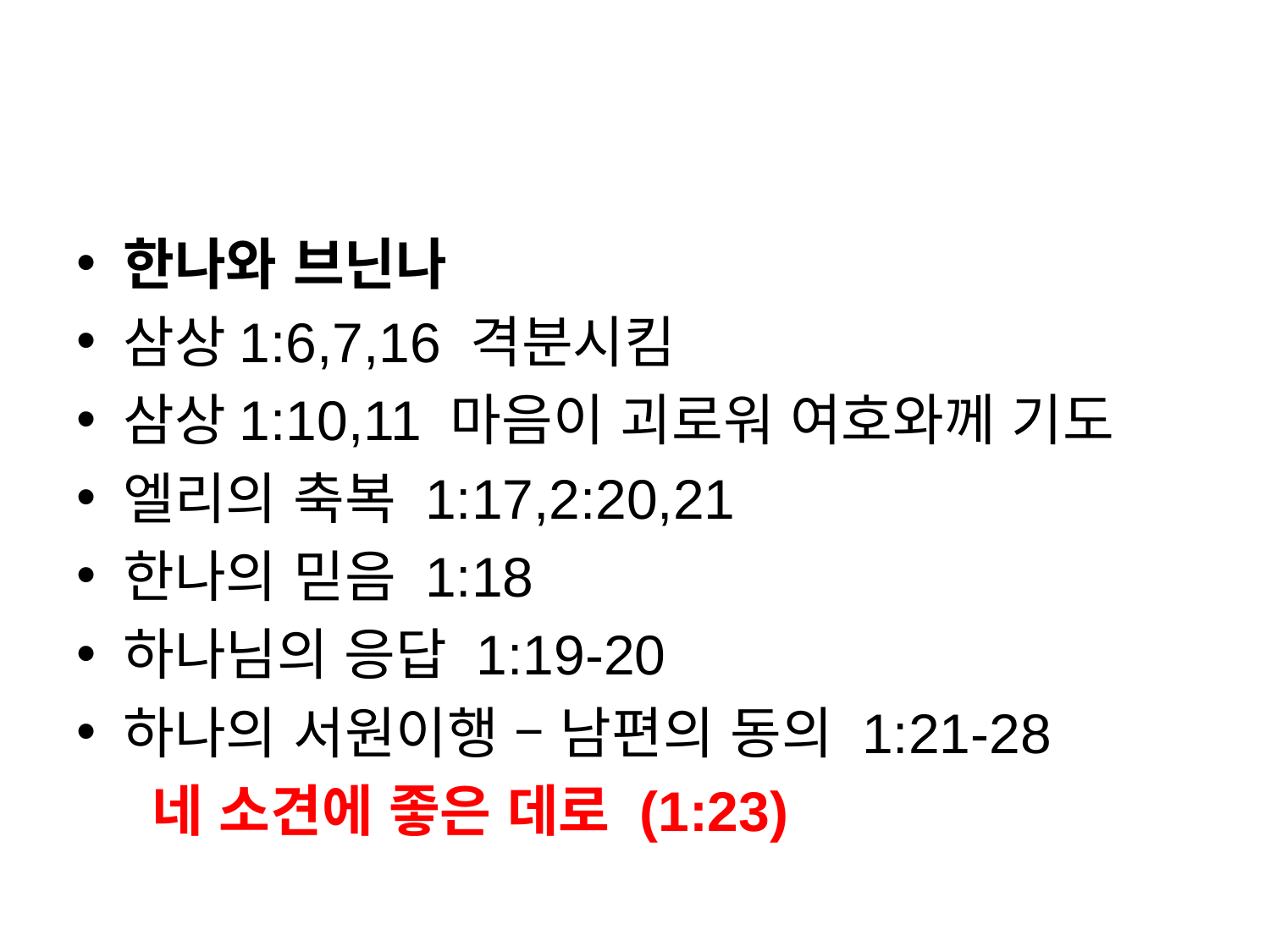

#
한나와 브닌나
삼상1:6,7,16 격분시킴
삼상1:10,11 마음이 괴로워 여호와께 기도
엘리의 축복 1:17,2:20,21
한나의 믿음 1:18
하나님의 응답 1:19-20
하나의 서원이행 – 남편의 동의 1:21-28
    네 소견에 좋은 데로 (1:23)